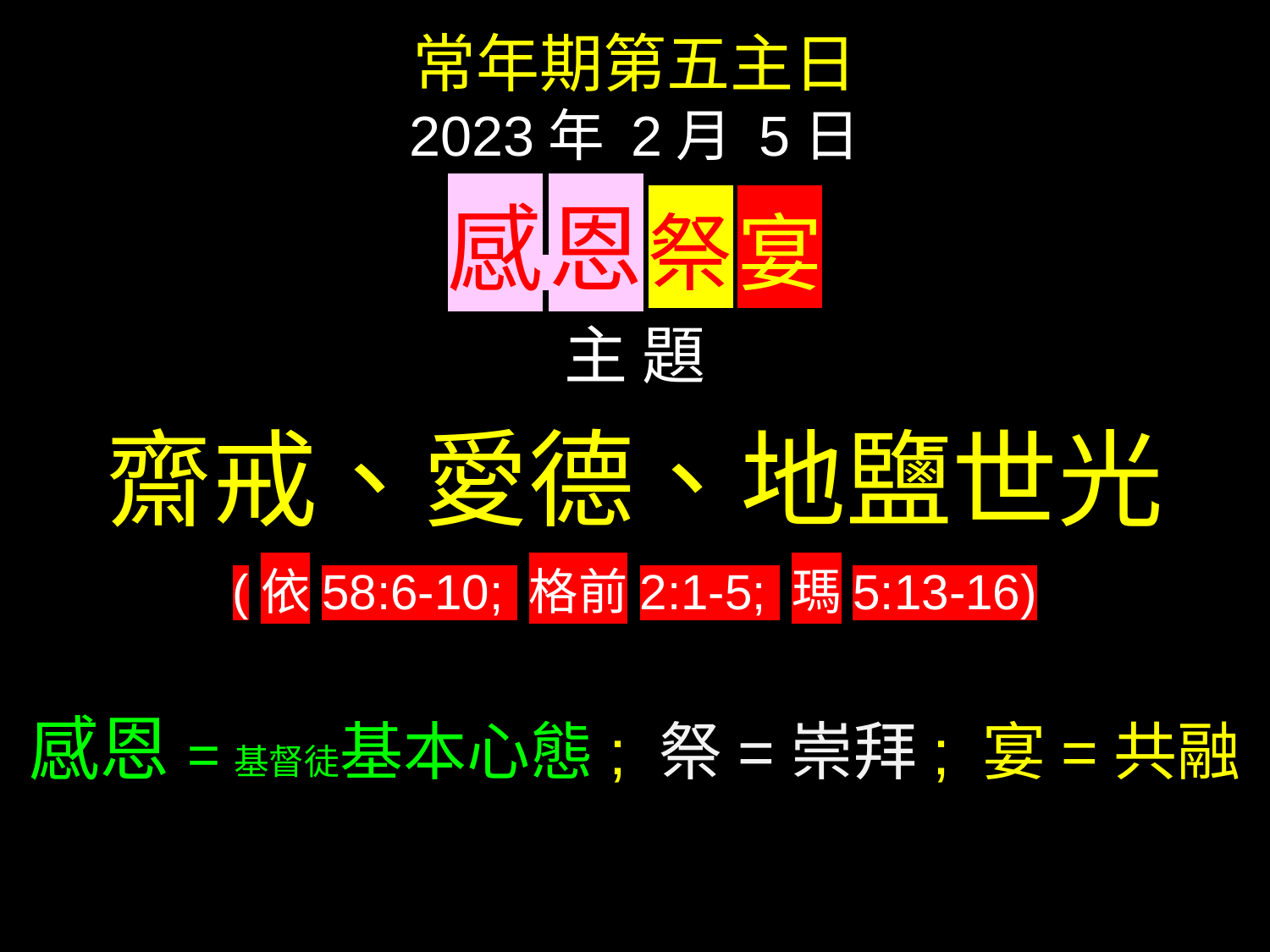

常年期第五主日
2023年 2月 5日
感 恩 祭 宴

主 題
齋戒、愛德、地鹽世光
(依58:6-10; 格前2:1-5; 瑪5:13-16)

感恩=基督徒基本心態; 祭=崇拜; 宴=共融